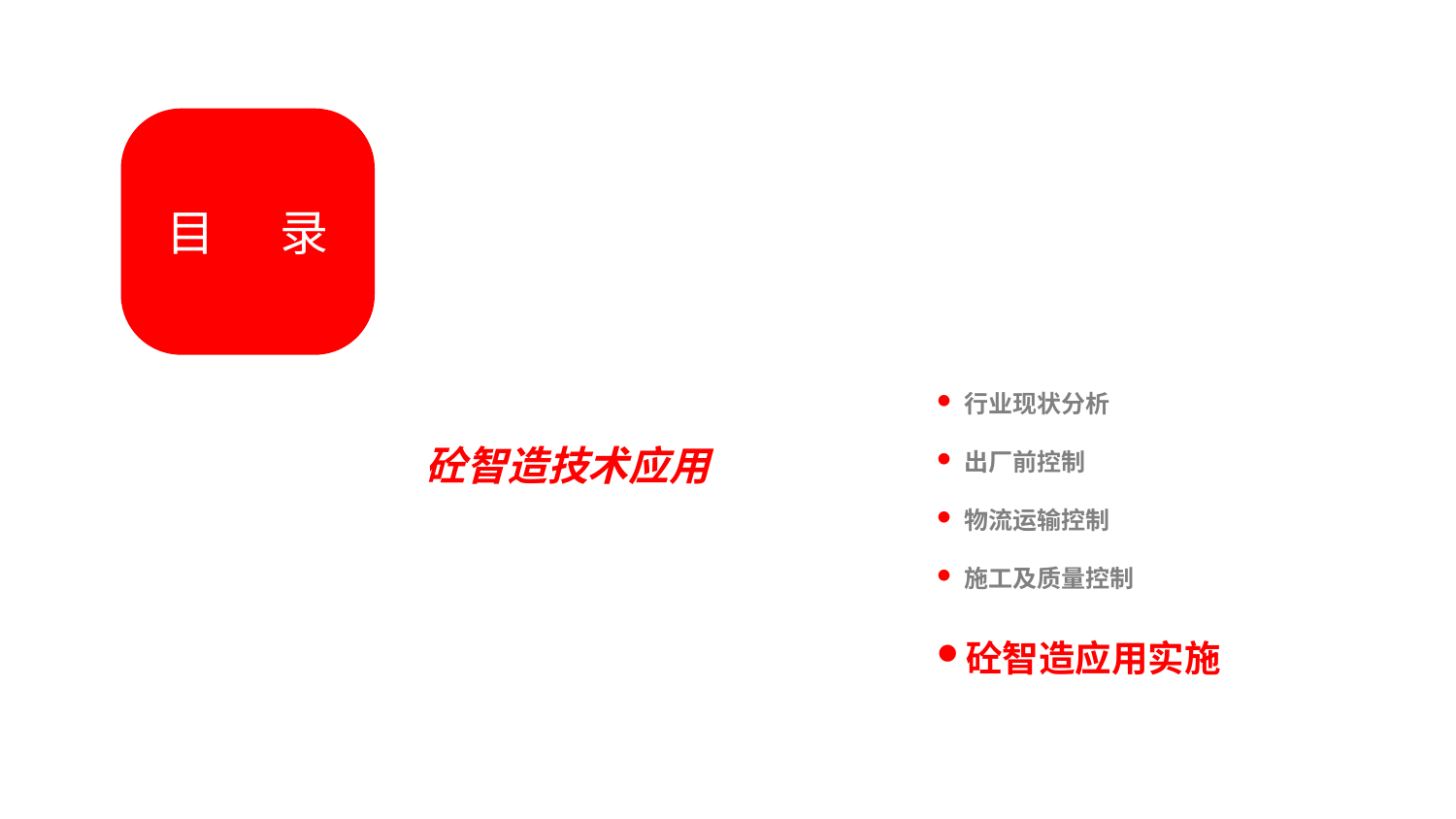

目      录
行业现状分析
出厂前控制
物流运输控制
施工及质量控制
砼智造应用实施
砼智造技术应用